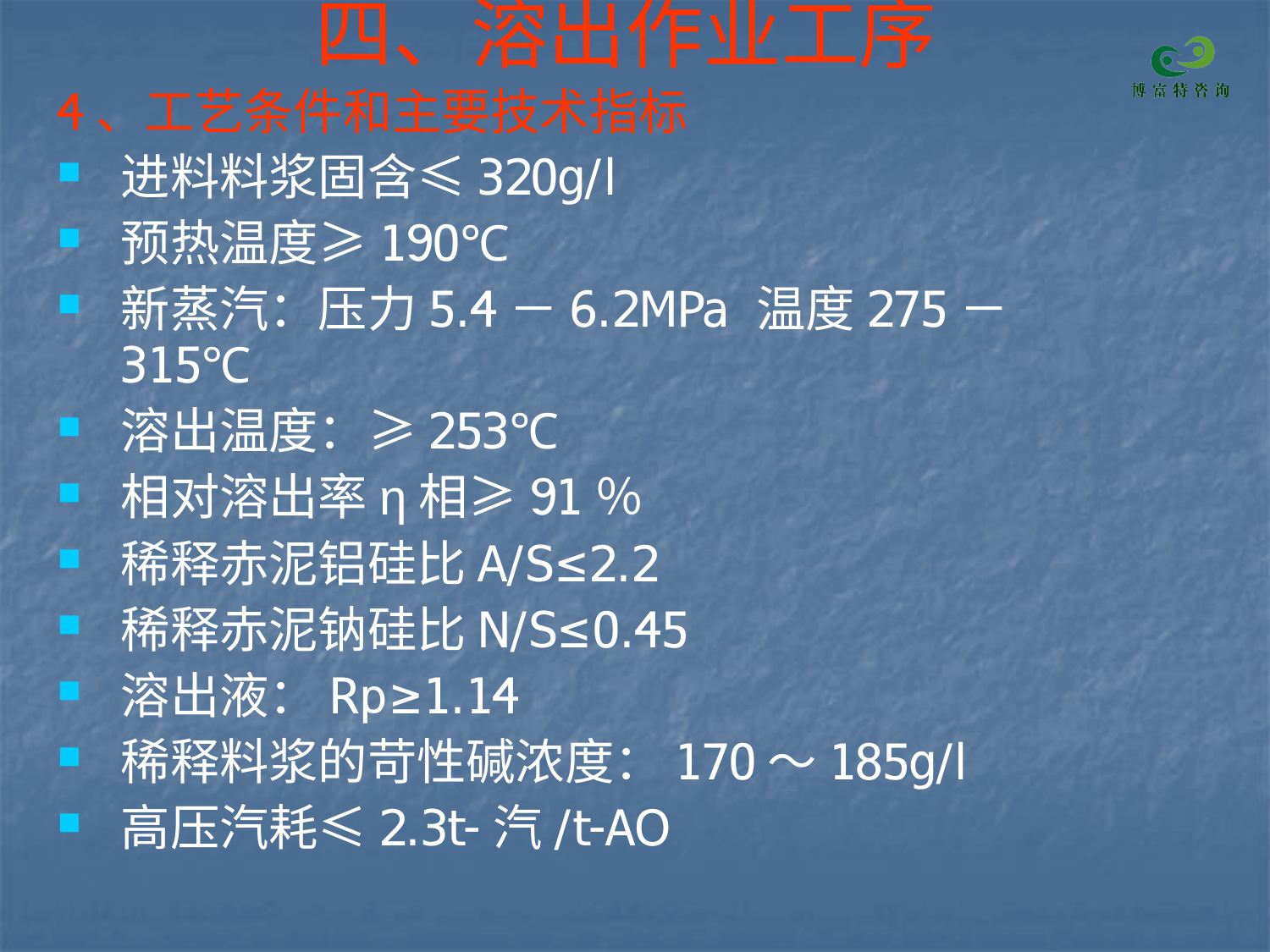

# 四、溶出作业工序
4、工艺条件和主要技术指标
进料料浆固含≤320g/l
预热温度≥190℃
新蒸汽：压力5.4－6.2MPa 温度275－315℃
溶出温度：≥253℃
相对溶出率η相≥91％
稀释赤泥铝硅比A/S≤2.2
稀释赤泥钠硅比N/S≤0.45
溶出液：Rp≥1.14
稀释料浆的苛性碱浓度：170～185g/l
高压汽耗≤2.3t-汽/t-AO